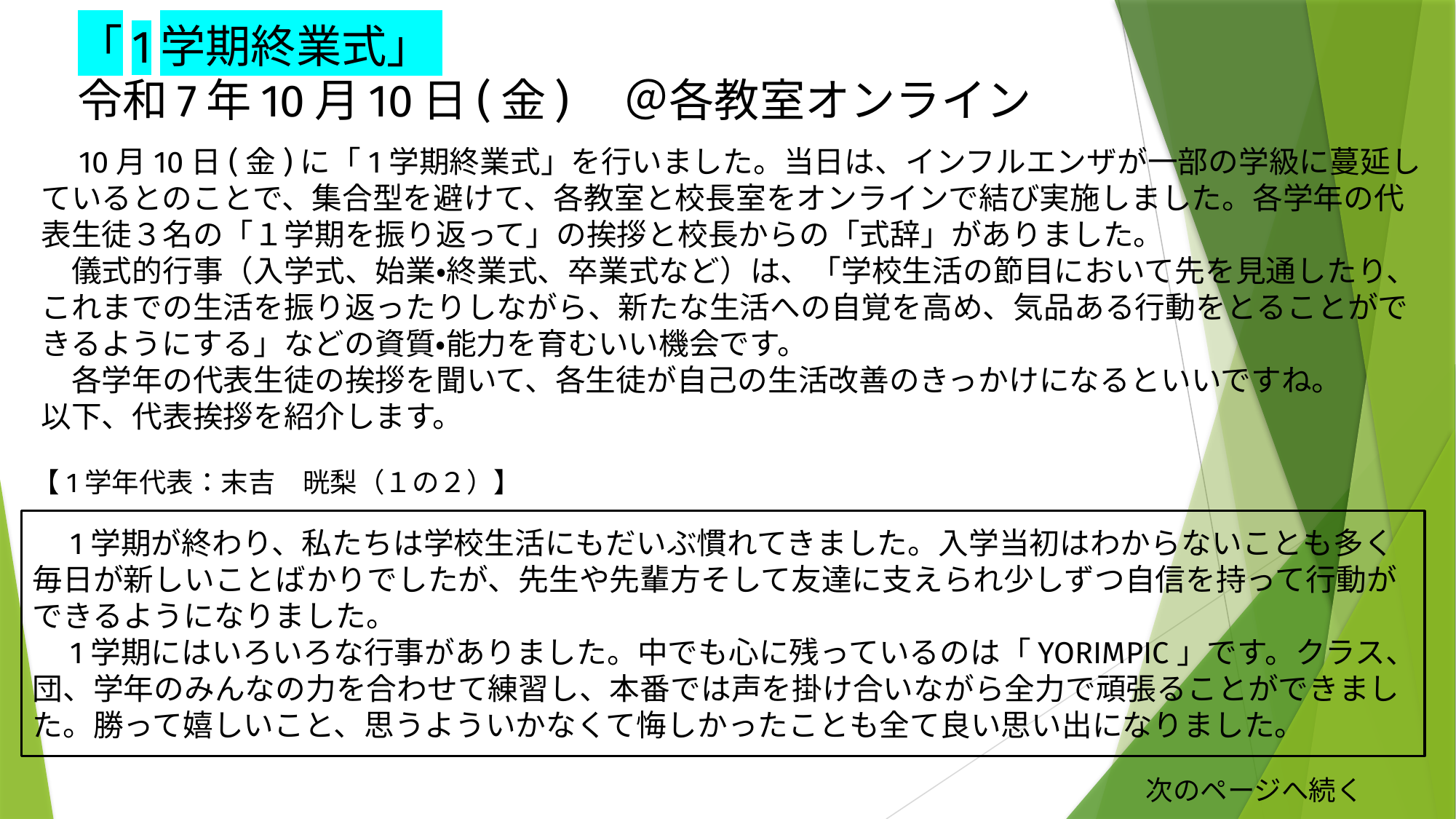

# 「1学期終業式」 令和7年10月10日(金)　＠各教室オンライン
　10月10日(金)に「1学期終業式」を行いました。当日は、インフルエンザが一部の学級に蔓延しているとのことで、集合型を避けて、各教室と校長室をオンラインで結び実施しました。各学年の代表生徒３名の「１学期を振り返って」の挨拶と校長からの「式辞」がありました。
　儀式的行事（入学式、始業・終業式、卒業式など）は、「学校生活の節目において先を見通したり、これまでの生活を振り返ったりしながら、新たな生活への自覚を高め、気品ある行動をとることができるようにする」などの資質・能力を育むいい機会です。
　各学年の代表生徒の挨拶を聞いて、各生徒が自己の生活改善のきっかけになるといいですね。
以下、代表挨拶を紹介します。
【1学年代表：末吉　晄梨（１の２）】
　1学期が終わり、私たちは学校生活にもだいぶ慣れてきました。入学当初はわからないことも多く毎日が新しいことばかりでしたが、先生や先輩方そして友達に支えられ少しずつ自信を持って行動ができるようになりました。
　1学期にはいろいろな行事がありました。中でも心に残っているのは「YORIMPIC」です。クラス、団、学年のみんなの力を合わせて練習し、本番では声を掛け合いながら全力で頑張ることができました。勝って嬉しいこと、思うよういかなくて悔しかったことも全て良い思い出になりました。
次のページへ続く